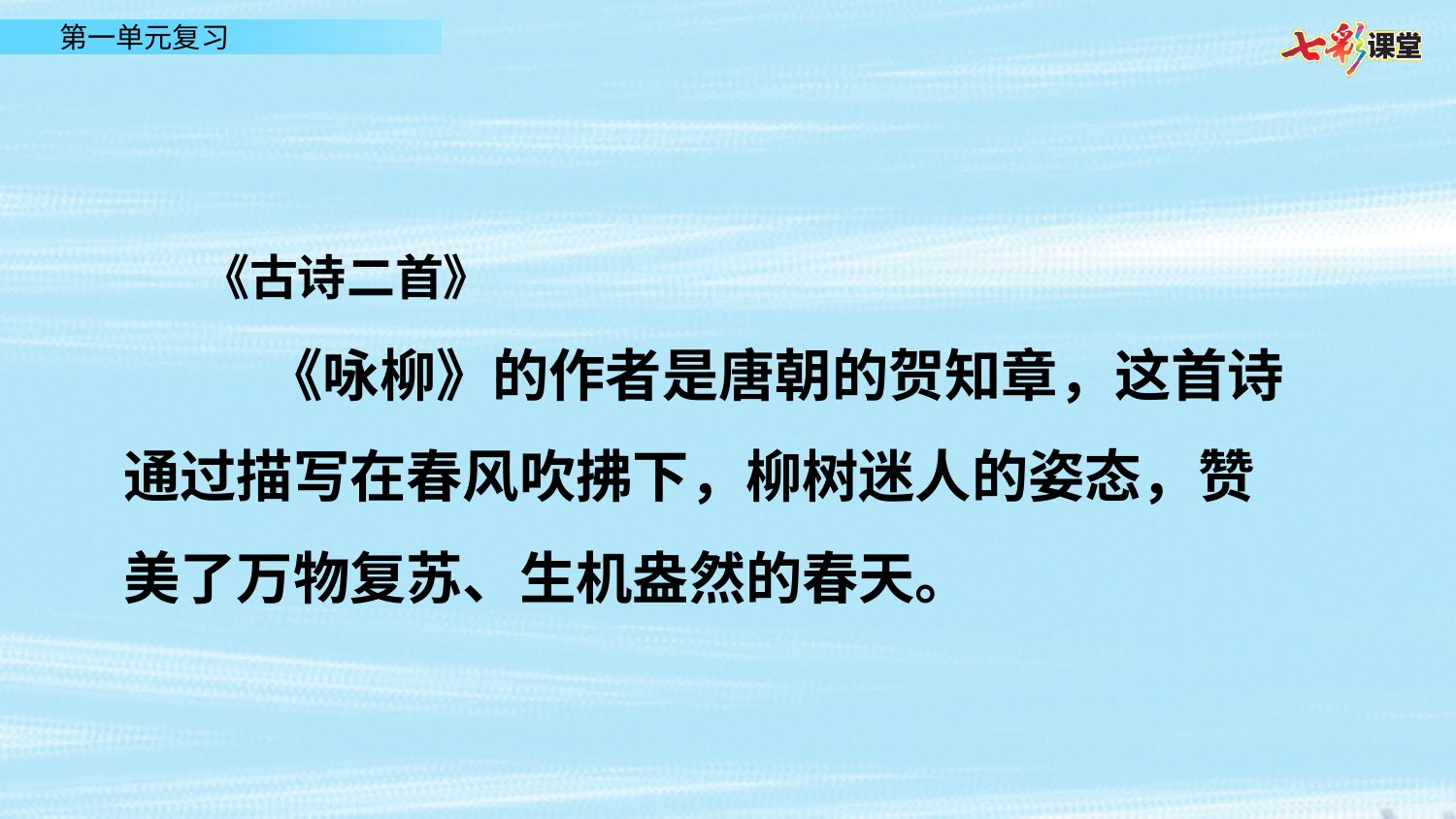

《古诗二首》
            《咏柳》的作者是唐朝的贺知章，这首诗通过描写在春风吹拂下，柳树迷人的姿态，赞美了万物复苏、生机盎然的春天。